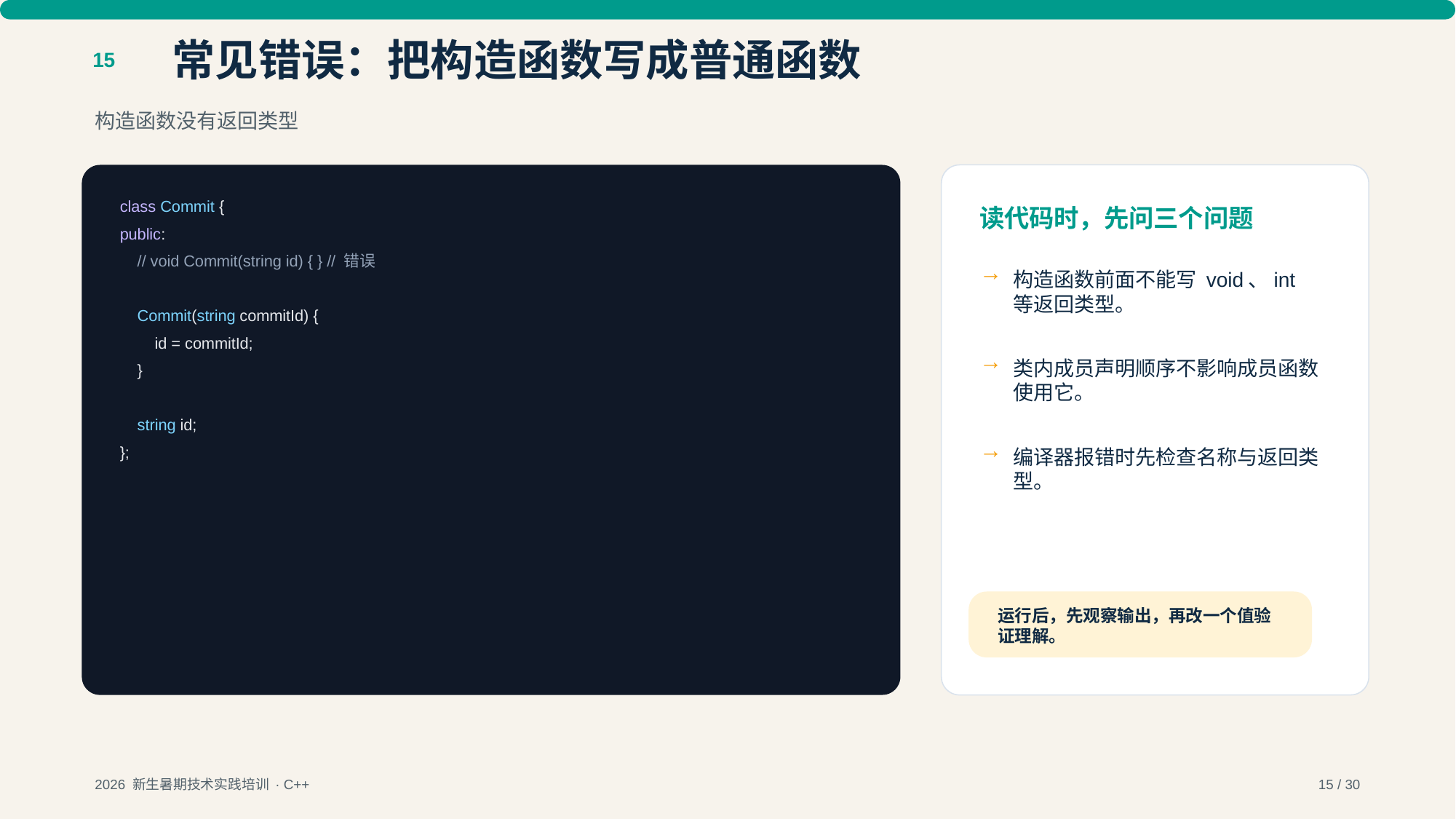

常见错误：把构造函数写成普通函数
15
构造函数没有返回类型

class Commit {
读代码时，先问三个问题
public:
    // void Commit(string id) { } // 错误
→
构造函数前面不能写 void、int 等返回类型。

    Commit(string commitId) {
        id = commitId;
→
类内成员声明顺序不影响成员函数使用它。
    }

    string id;
→
编译器报错时先检查名称与返回类型。
};

运行后，先观察输出，再改一个值验证理解。
2026 新生暑期技术实践培训 · C++
15 / 30